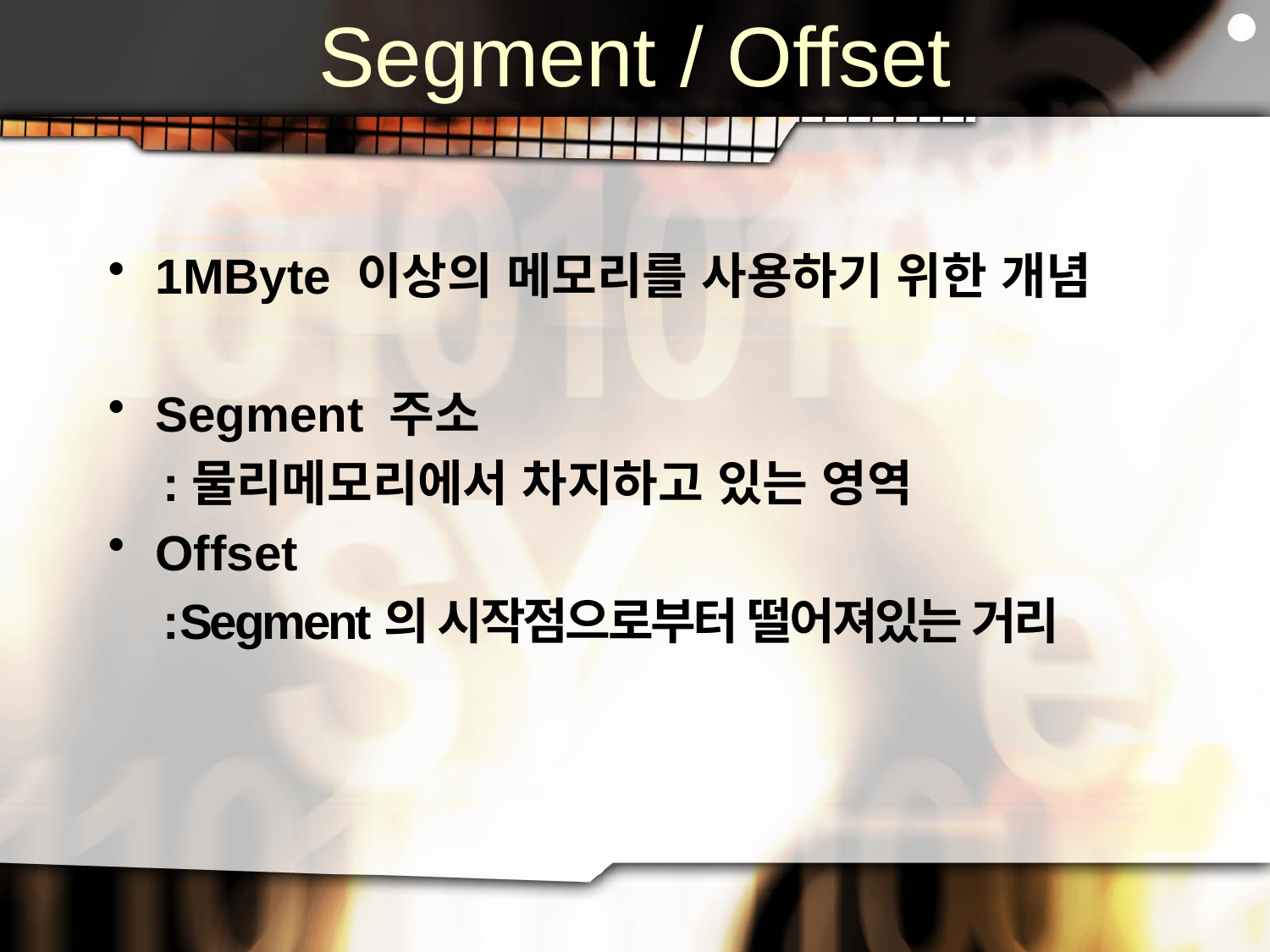

# Segment / Offset

1MByte 이상의 메모리를 사용하기 위한 개념

Segment 주소
    :물리메모리에서 차지하고 있는 영역
Offset
    :Segment의 시작점으로부터 떨어져있는 거리